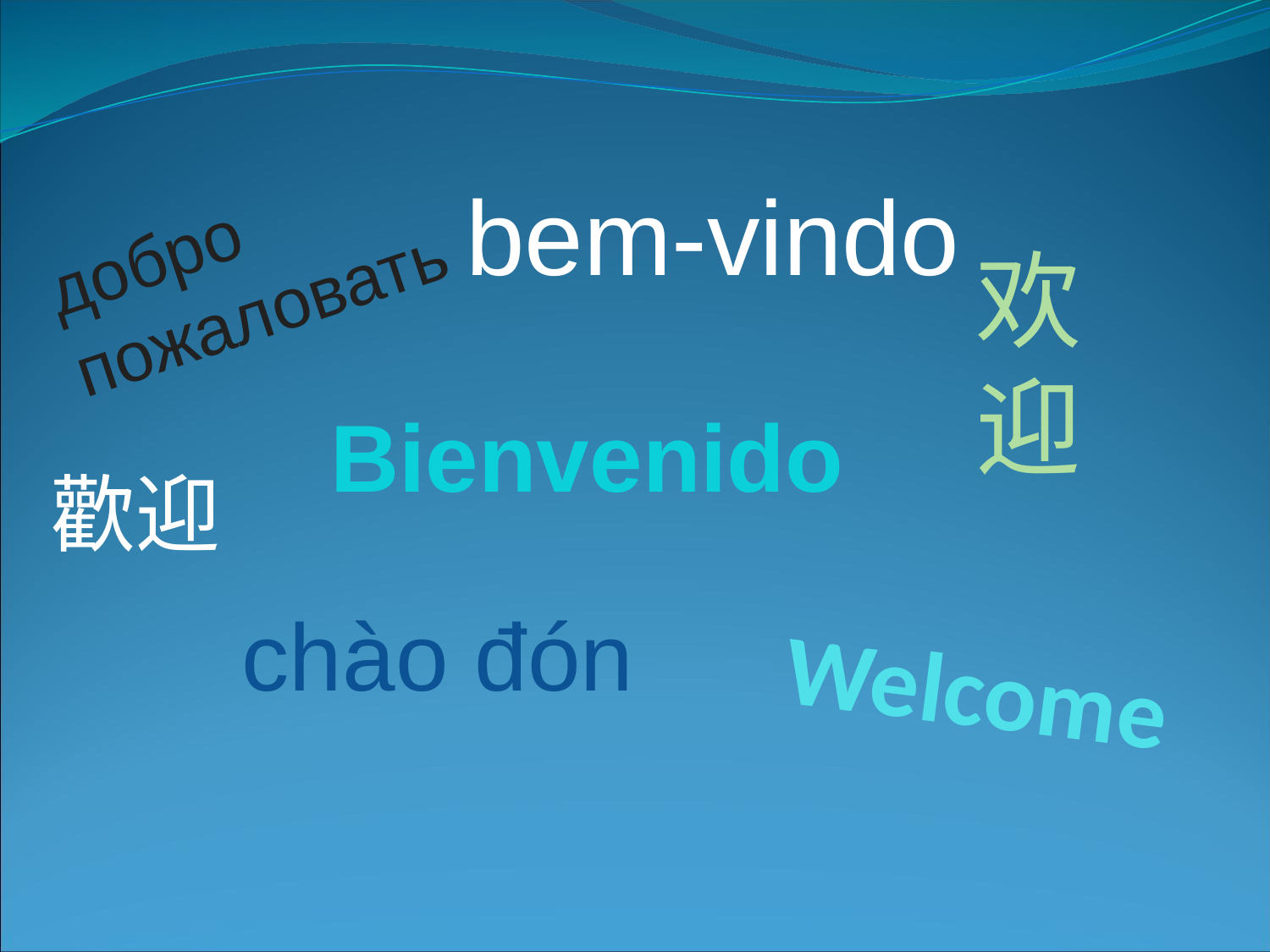

bem-vindo
добро пожаловать
欢迎
Bienvenido
歡迎
chào đón
# Welcome